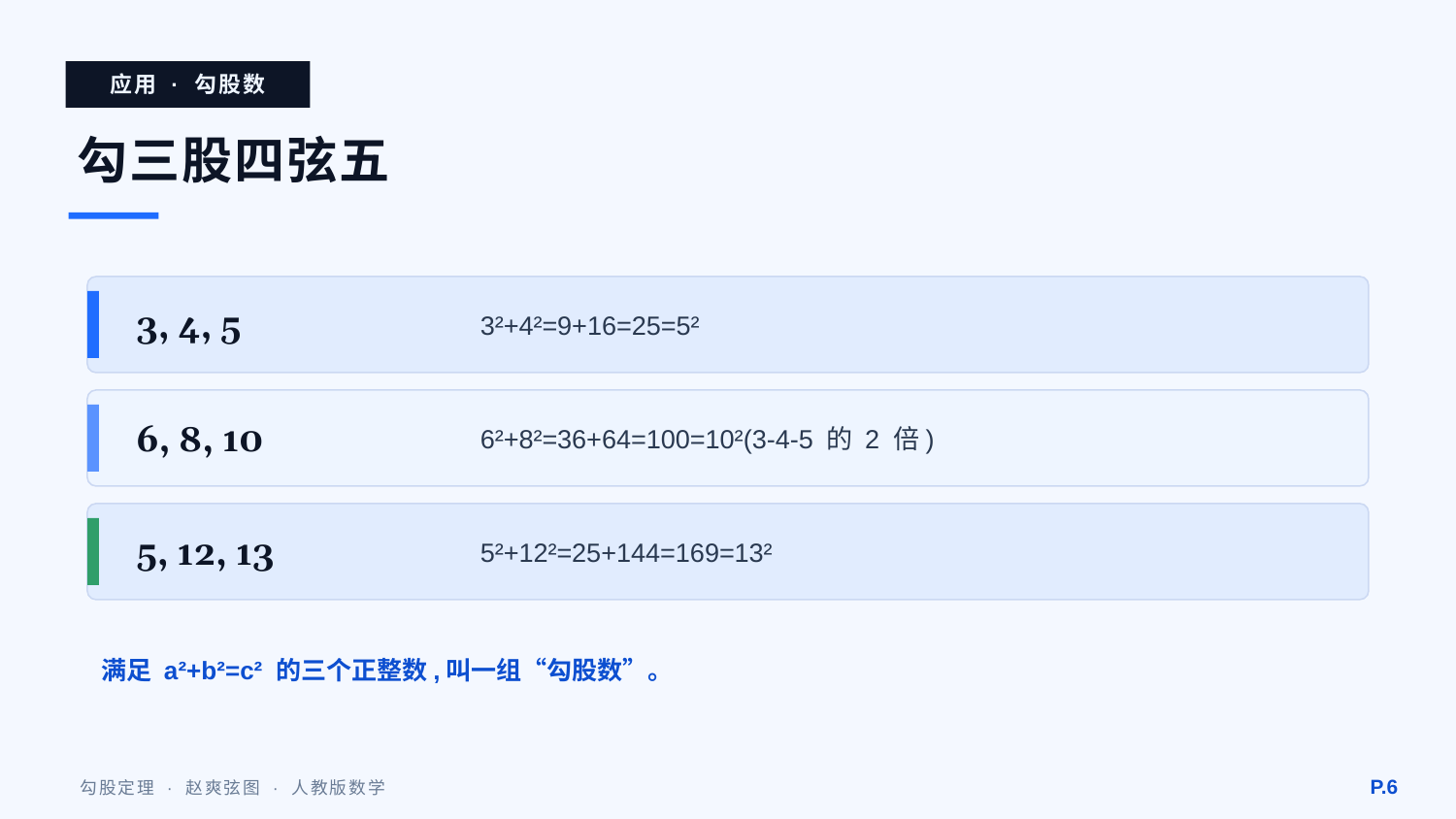

应用 · 勾股数

勾三股四弦五

3, 4, 5
3²+4²=9+16=25=5²

6, 8, 10
6²+8²=36+64=100=10²(3-4-5 的 2 倍)

5, 12, 13
5²+12²=25+144=169=13²

满足 a²+b²=c² 的三个正整数,叫一组“勾股数”。
P.6
勾股定理 · 赵爽弦图 · 人教版数学